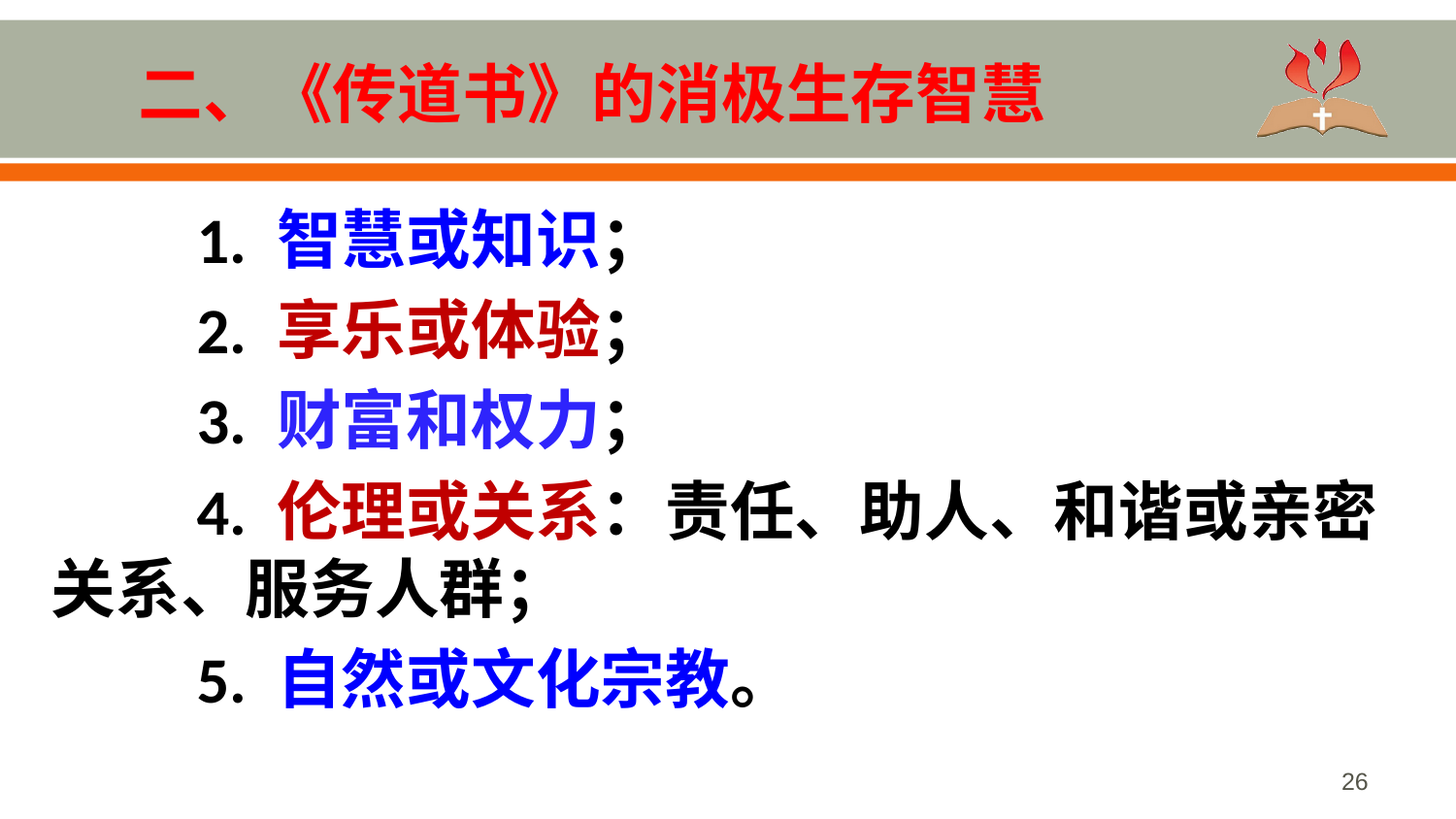

# 二、《传道书》的消极生存智慧
	1. 智慧或知识；
	2. 享乐或体验；
	3. 财富和权力；
	4. 伦理或关系：责任、助人、和谐或亲密关系、服务人群；
	5. 自然或文化宗教。

26